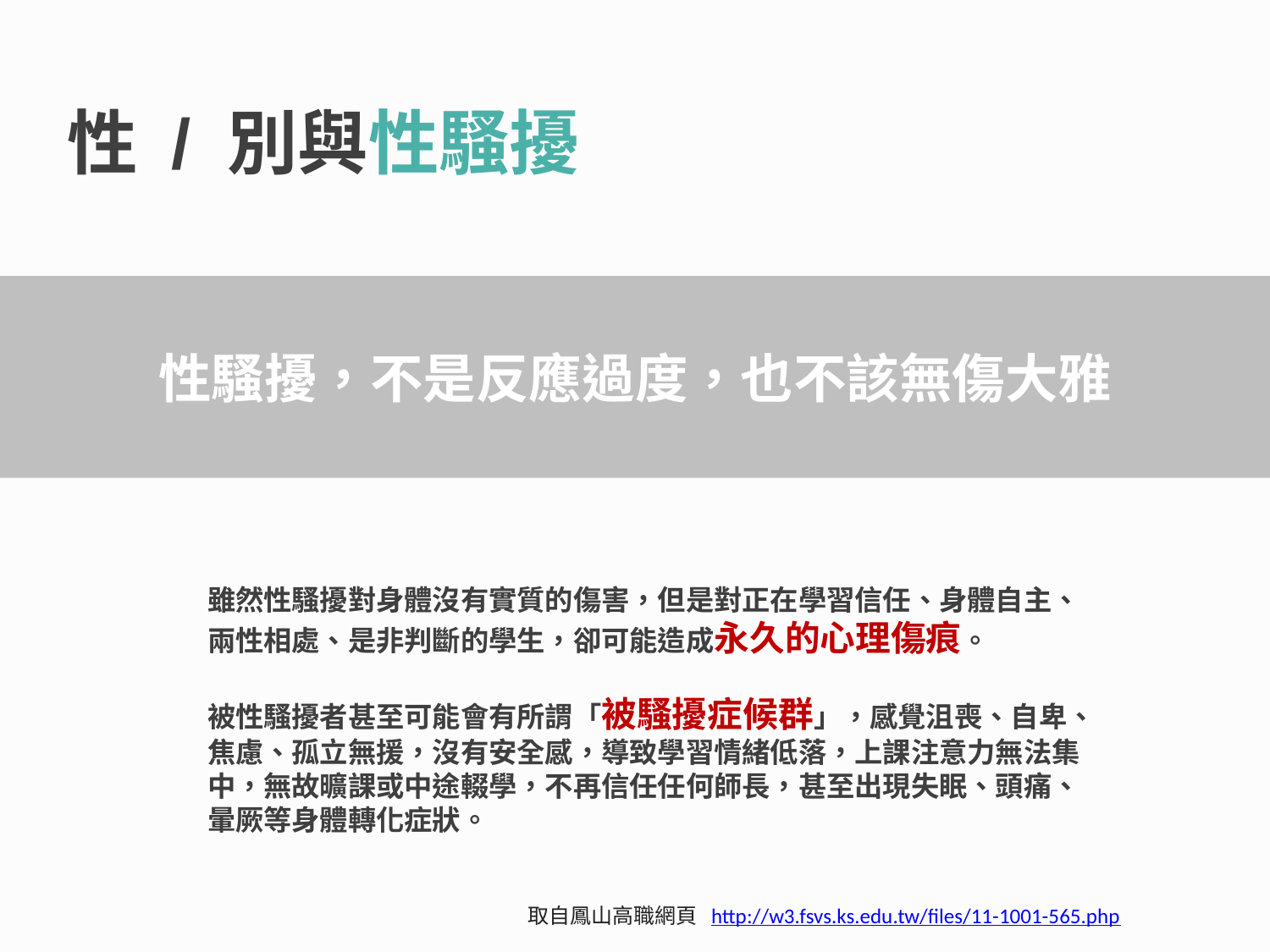

# 性 / 別與性騷擾
性騷擾，不是反應過度，也不該無傷大雅
雖然性騷擾對身體沒有實質的傷害，但是對正在學習信任、身體自主、兩性相處、是非判斷的學生，卻可能造成永久的心理傷痕。

被性騷擾者甚至可能會有所謂「被騷擾症候群」，感覺沮喪、自卑、焦慮、孤立無援，沒有安全感，導致學習情緒低落，上課注意力無法集中，無故曠課或中途輟學，不再信任任何師長，甚至出現失眠、頭痛、暈厥等身體轉化症狀。

取自鳳山高職網頁  http://w3.fsvs.ks.edu.tw/files/11-1001-565.php